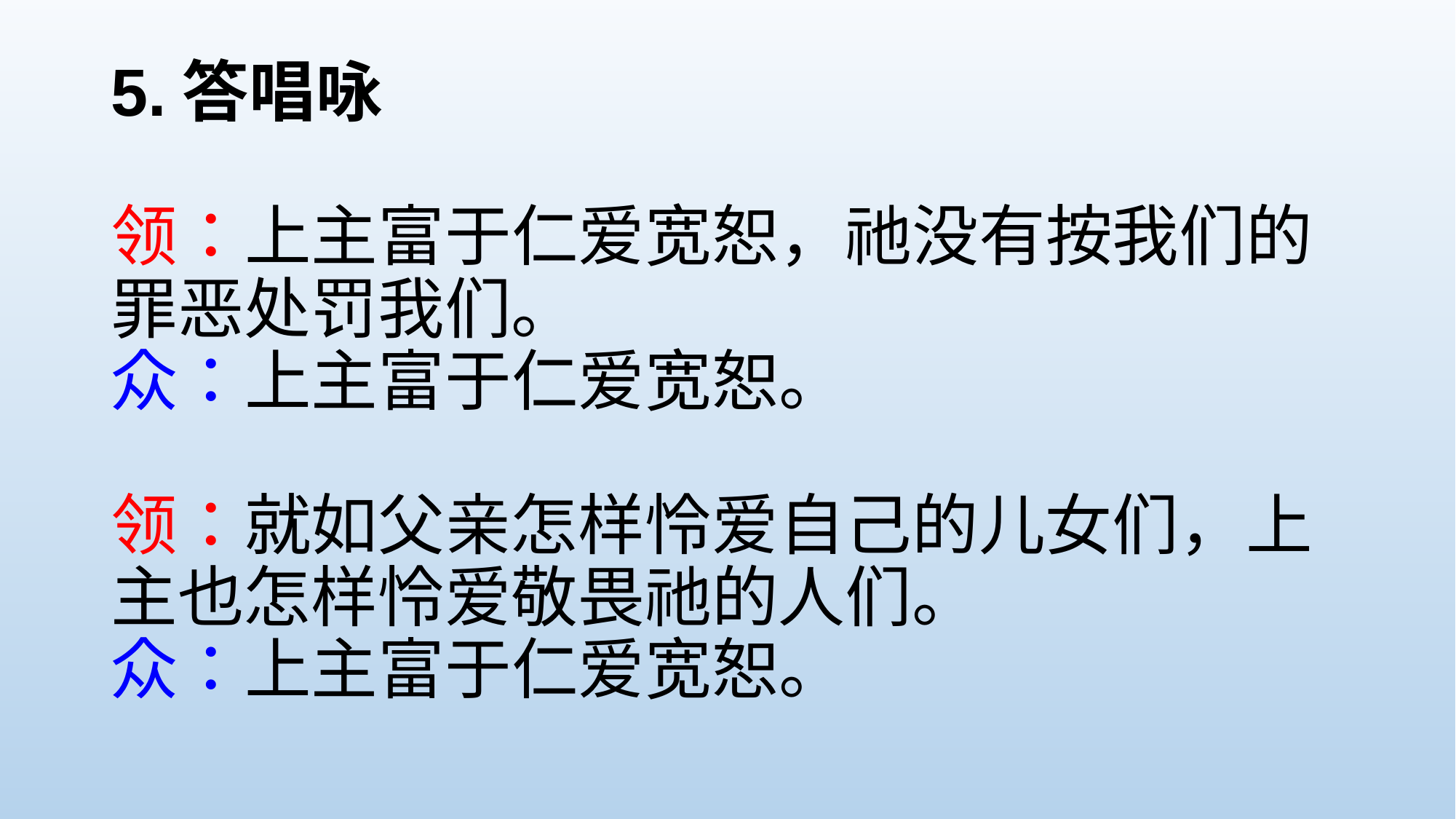

# 5.答唱咏 领：上主富于仁爱宽恕，祂没有按我们的罪恶处罚我们。 众：上主富于仁爱宽恕。 领：就如父亲怎样怜爱自己的儿女们，上主也怎样怜爱敬畏祂的人们。 众：上主富于仁爱宽恕。